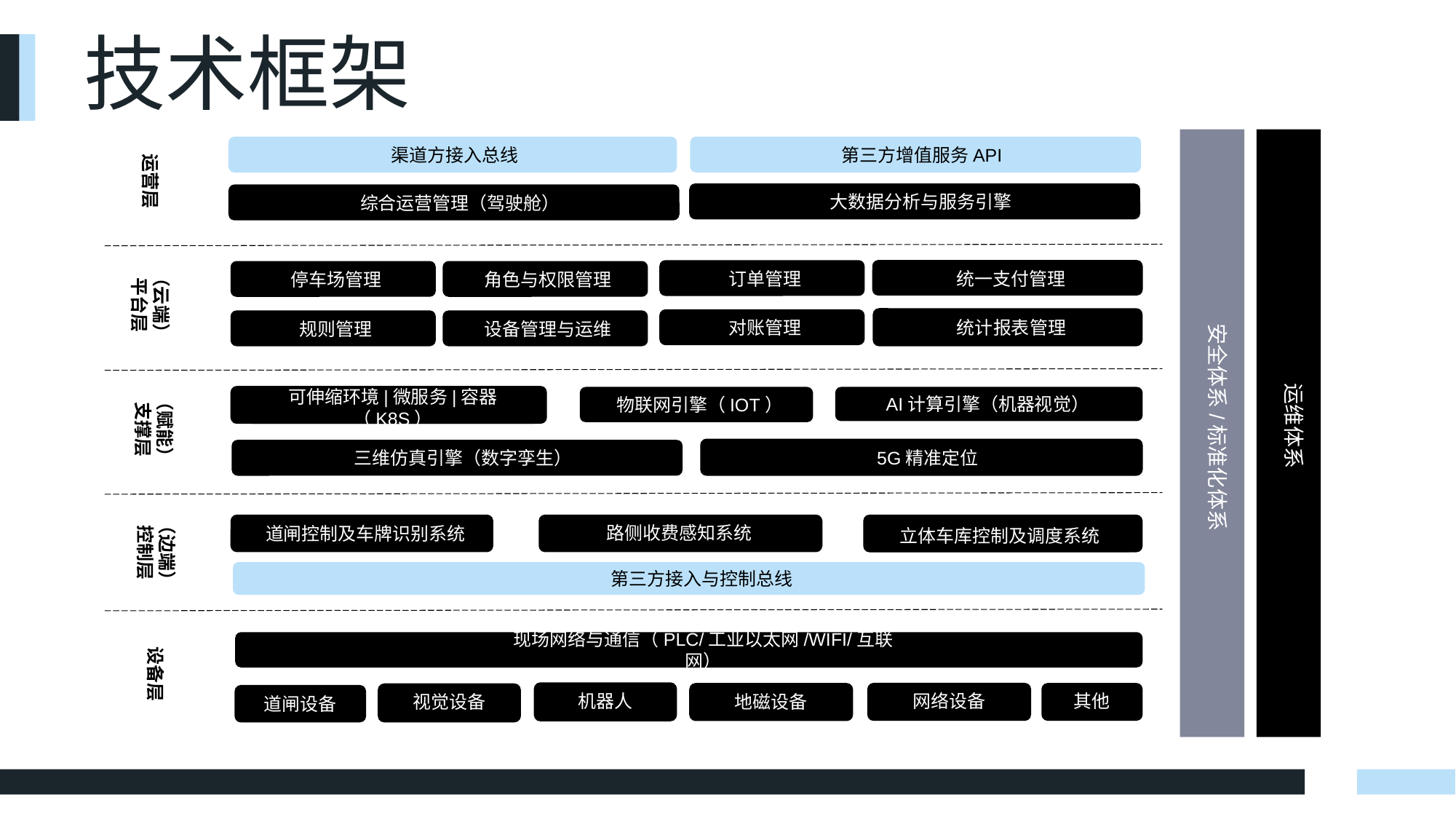

技术框架

安全体系/标准化体系

运维体系
渠道方接入总线

第三方增值服务API

运营层

大数据分析与服务引擎

综合运营管理（驾驶舱）

统一支付管理

订单管理

角色与权限管理

停车场管理
（云端）
平台层

统计报表管理

对账管理

规则管理

设备管理与运维

可伸缩环境|微服务|容器（K8S）

物联网引擎（IOT）

AI计算引擎（机器视觉）
（赋能）
支撑层

5G精准定位

三维仿真引擎（数字孪生）
（边端）
控制层

立体车库控制及调度系统

道闸控制及车牌识别系统

路侧收费感知系统
第三方接入与控制总线

现场网络与通信（PLC/工业以太网/WIFI/互联网）
设备层

机器人

网络设备

其他

地磁设备

视觉设备

道闸设备